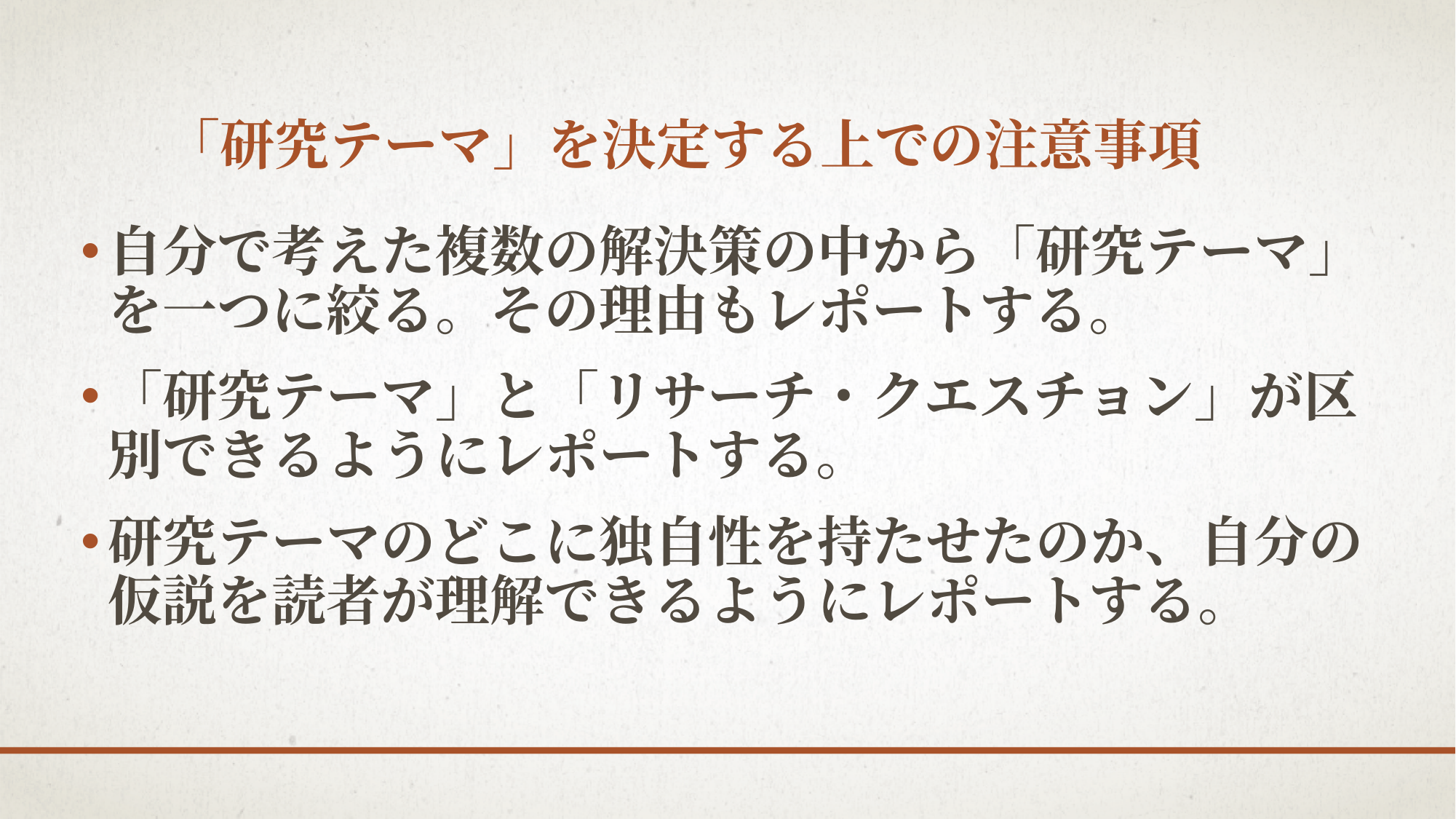

# 「研究テーマ」を決定する上での注意事項
自分で考えた複数の解決策の中から「研究テーマ」を一つに絞る。その理由もレポートする。
「研究テーマ」と「リサーチ・クエスチョン」が区別できるようにレポートする。
研究テーマのどこに独自性を持たせたのか、自分の仮説を読者が理解できるようにレポートする。